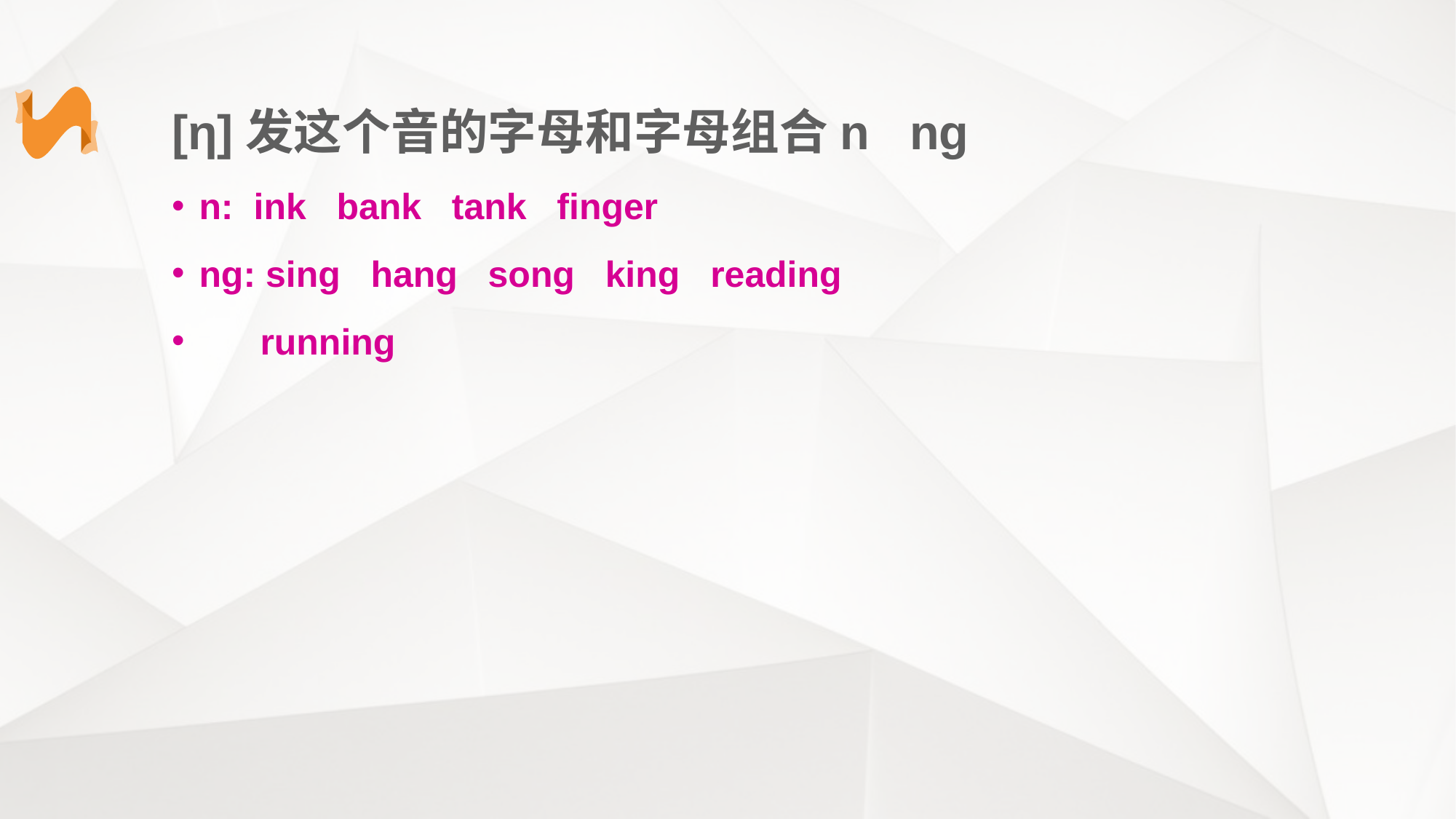

[η]发这个音的字母和字母组合n   ng
n:  ink   bank   tank   finger
ng: sing   hang   song   king   reading
      running